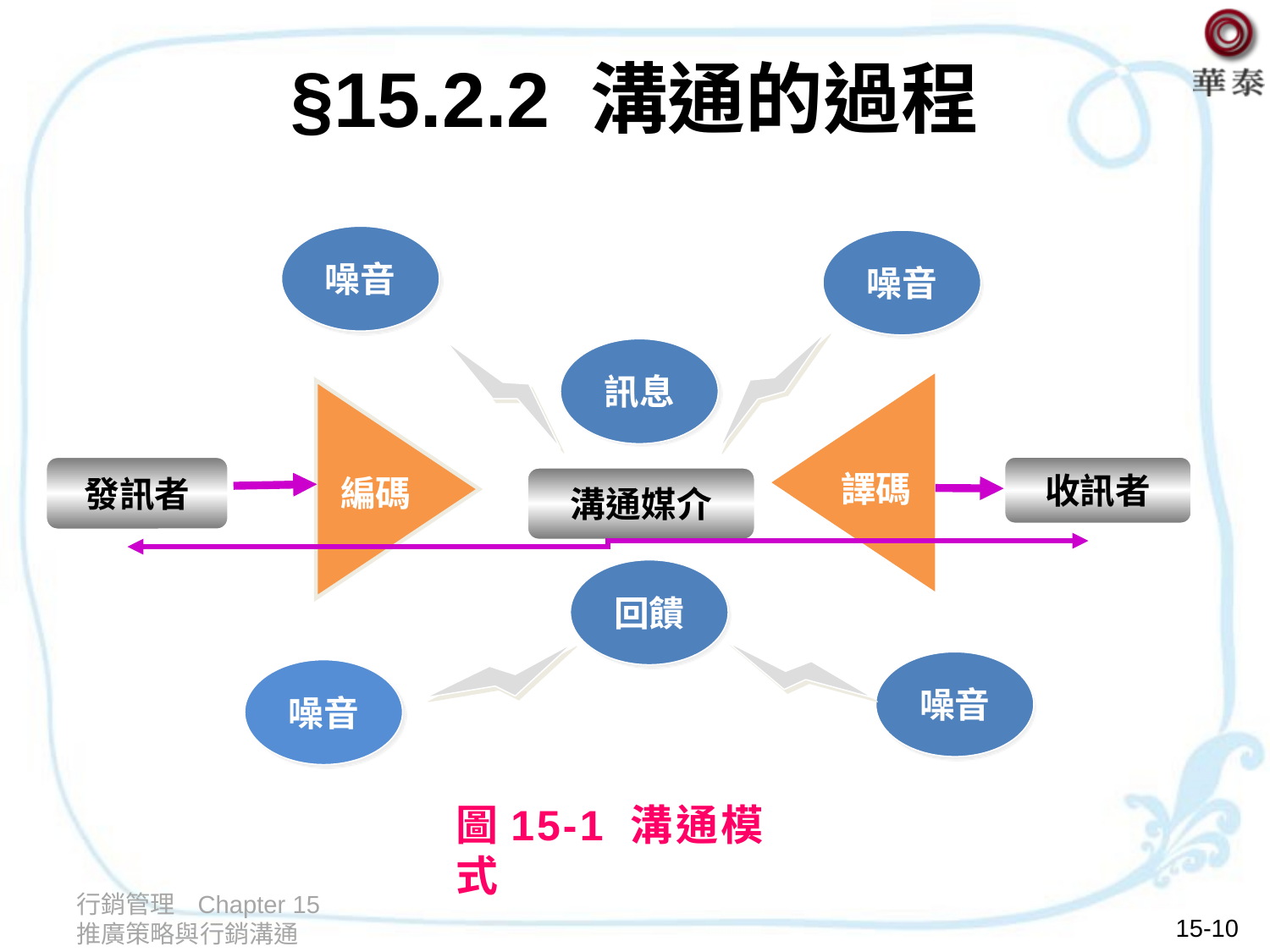

# §15.2.2 溝通的過程
噪音

噪音

訊息

編碼

收訊者
發訊者
譯碼
溝通媒介

回饋

噪音

噪音
圖15-1 溝通模式
行銷管理   Chapter 15   推廣策略與行銷溝通
15-10